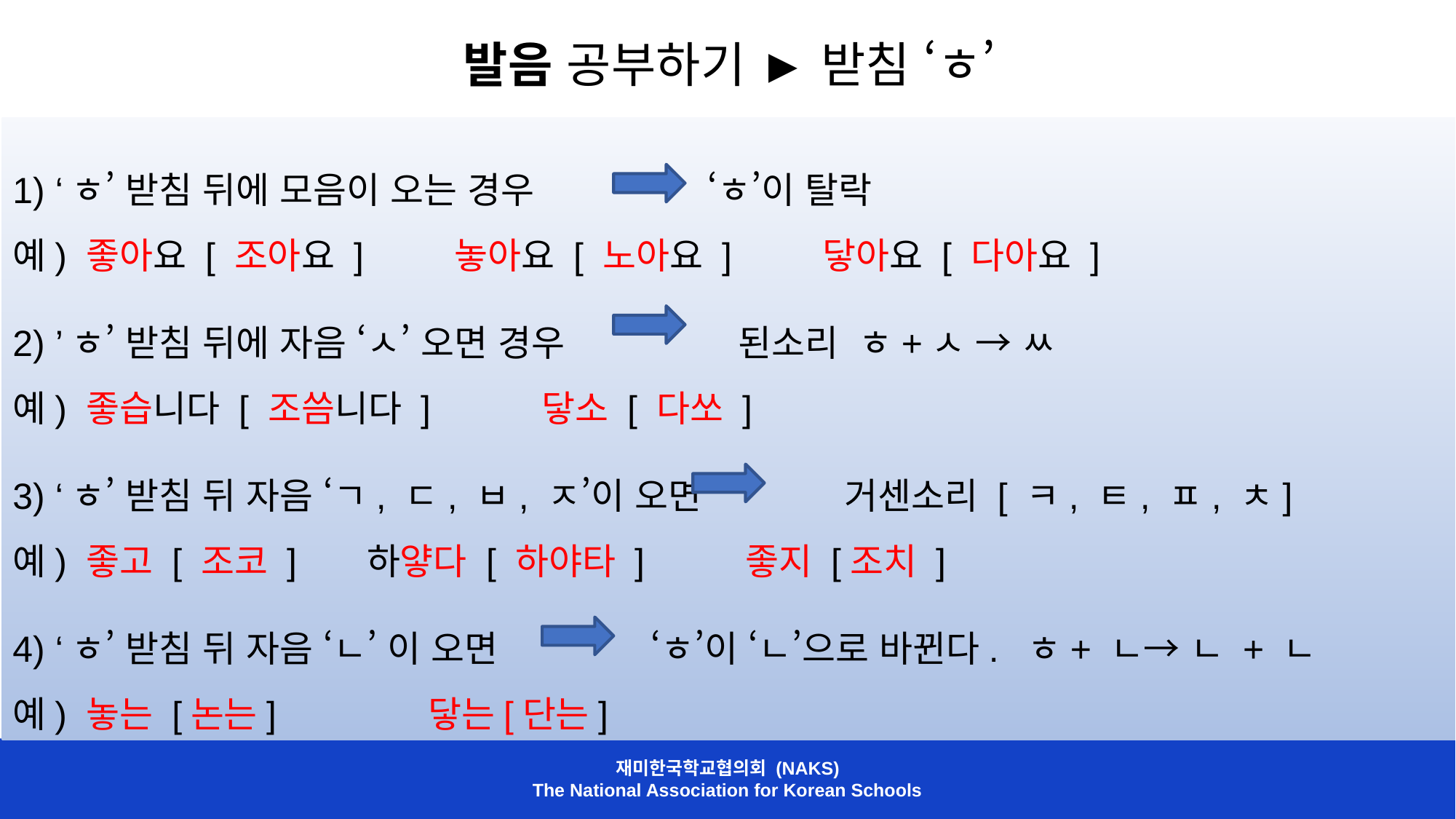

발음 공부하기 ► 받침 ‘ㅎ’
1) ‘ㅎ’ 받침 뒤에 모음이 오는 경우                 ‘ㅎ’이 탈락
예) 좋아요 [ 조아요 ]        놓아요 [ 노아요 ]        닿아요 [ 다아요 ]
2) ’ㅎ’ 받침 뒤에 자음 ‘ㅅ’ 오면 경우                 된소리  ㅎ+ㅅ → ㅆ
예) 좋습니다 [ 조씀니다 ]          닿소 [ 다쏘 ]
3) ‘ㅎ’ 받침 뒤 자음 ‘ㄱ, ㄷ, ㅂ, ㅈ’이 오면              거센소리 [ ㅋ, ㅌ, ㅍ, ㅊ]
예) 좋고 [ 조코 ]      하얗다 [ 하야타 ]         좋지 [조치 ]
4) ‘ㅎ’ 받침 뒤 자음 ‘ㄴ’ 이 오면               ‘ㅎ’이 ‘ㄴ’으로 바뀐다.  ㅎ+ ㄴ→ ㄴ + ㄴ
예) 놓는 [논는]              닿는[단는]

재미한국학교협의회 (NAKS)
The National Association for Korean Schools